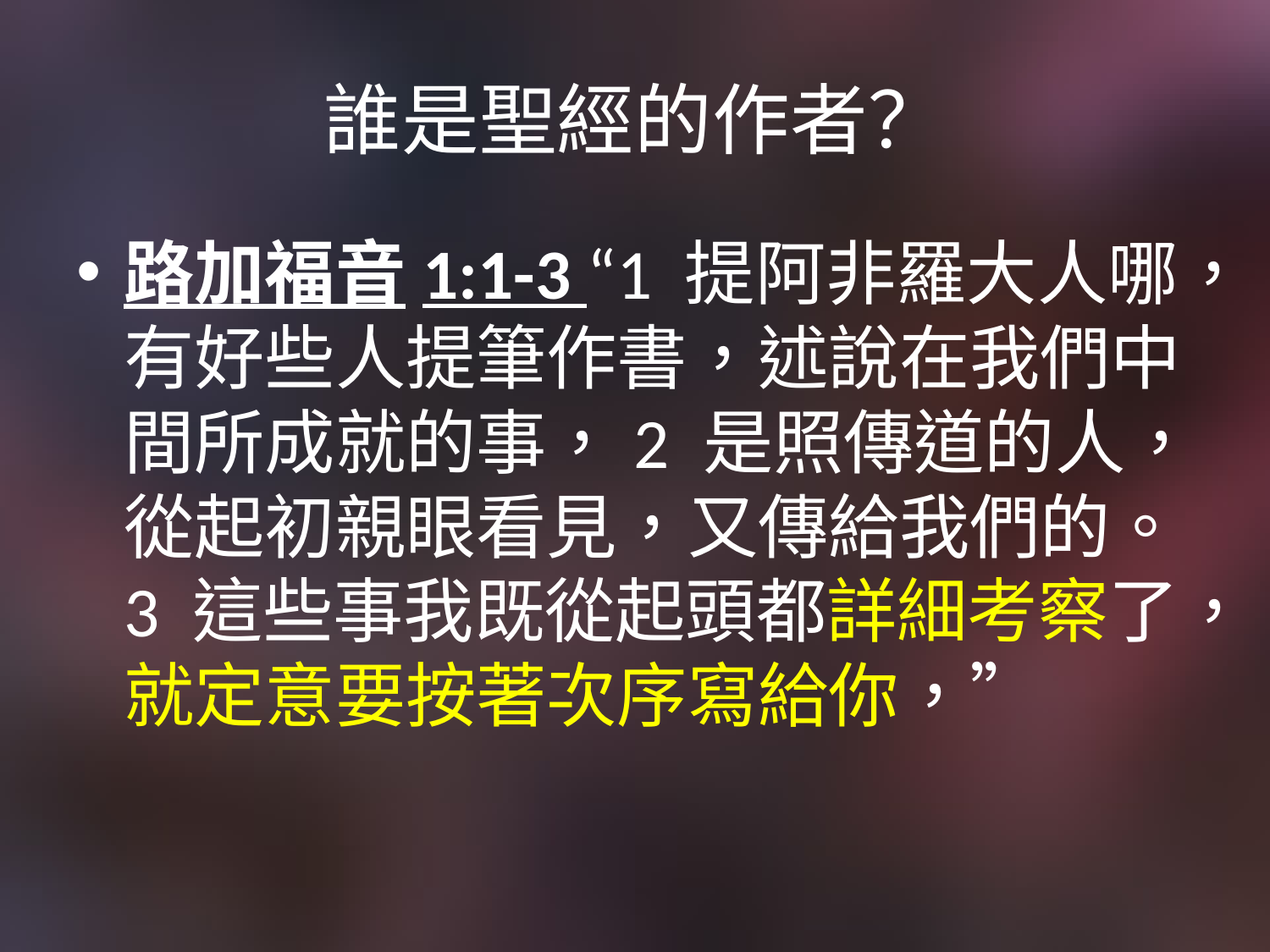

# 誰是聖經的作者？
路加福音1:1-3 “1 提阿非羅大人哪，有好些人提筆作書，述說在我們中間所成就的事，2 是照傳道的人，從起初親眼看見，又傳給我們的。3 這些事我既從起頭都詳細考察了，就定意要按著次序寫給你，”